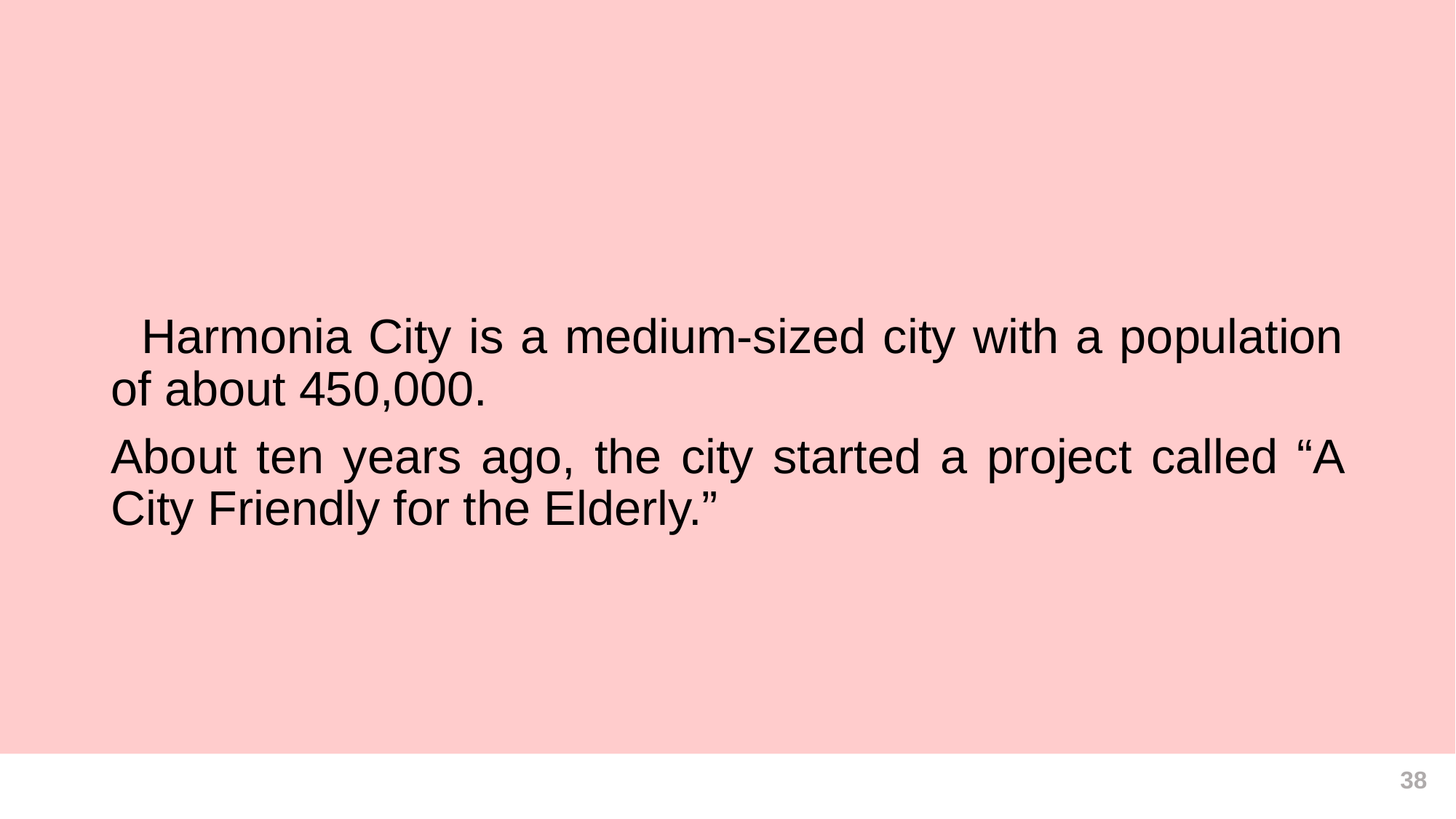

# STEP 1: 全文を読んで概要を理解しよう

  Harmonia City is a medium-sized city with a population of about 450,000.
About ten years ago, the city started a project called “A City Friendly for the Elderly.”